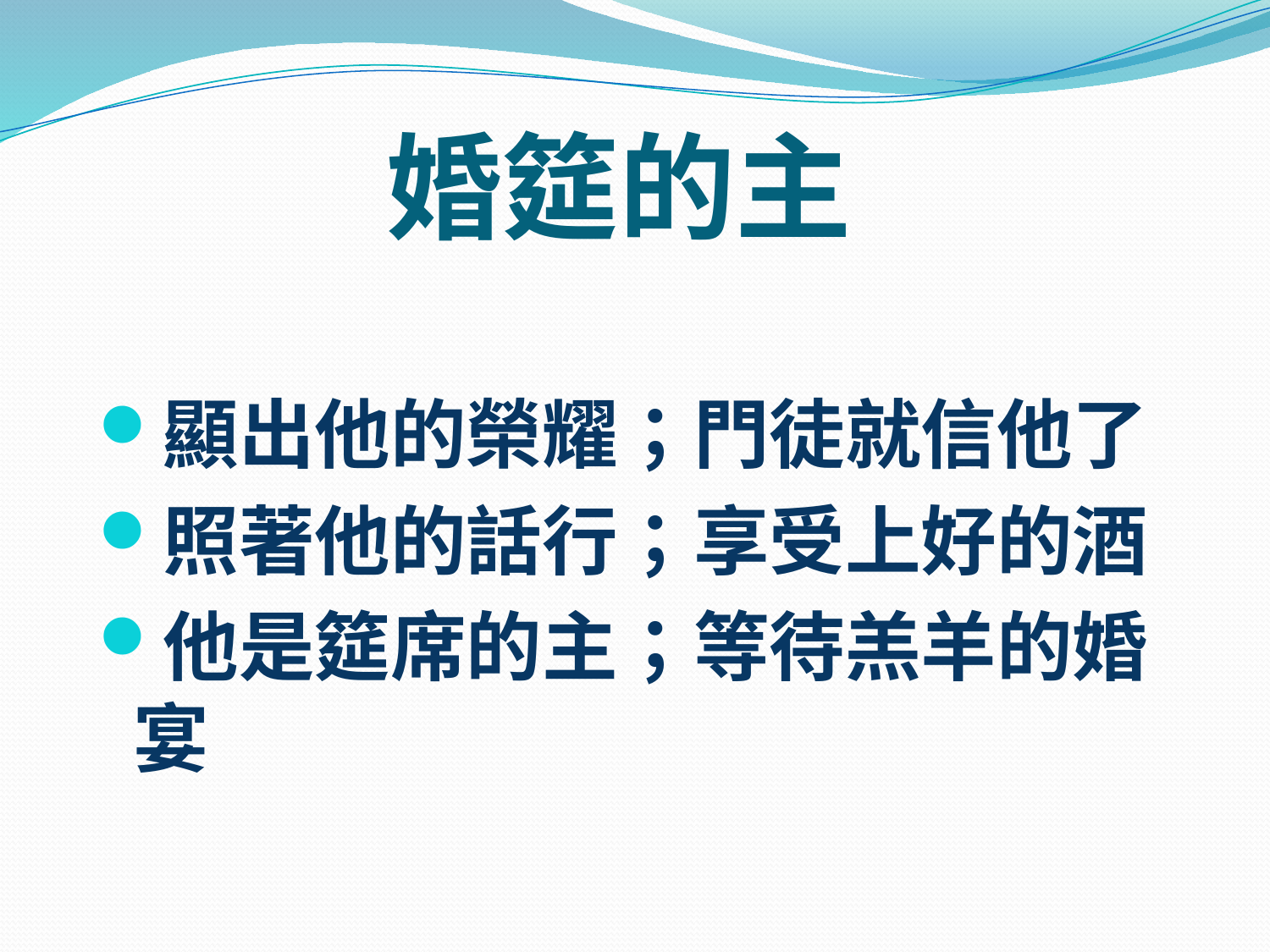

# 婚筵的主
顯出他的榮耀；門徒就信他了
照著他的話行；享受上好的酒
他是筵席的主；等待羔羊的婚宴